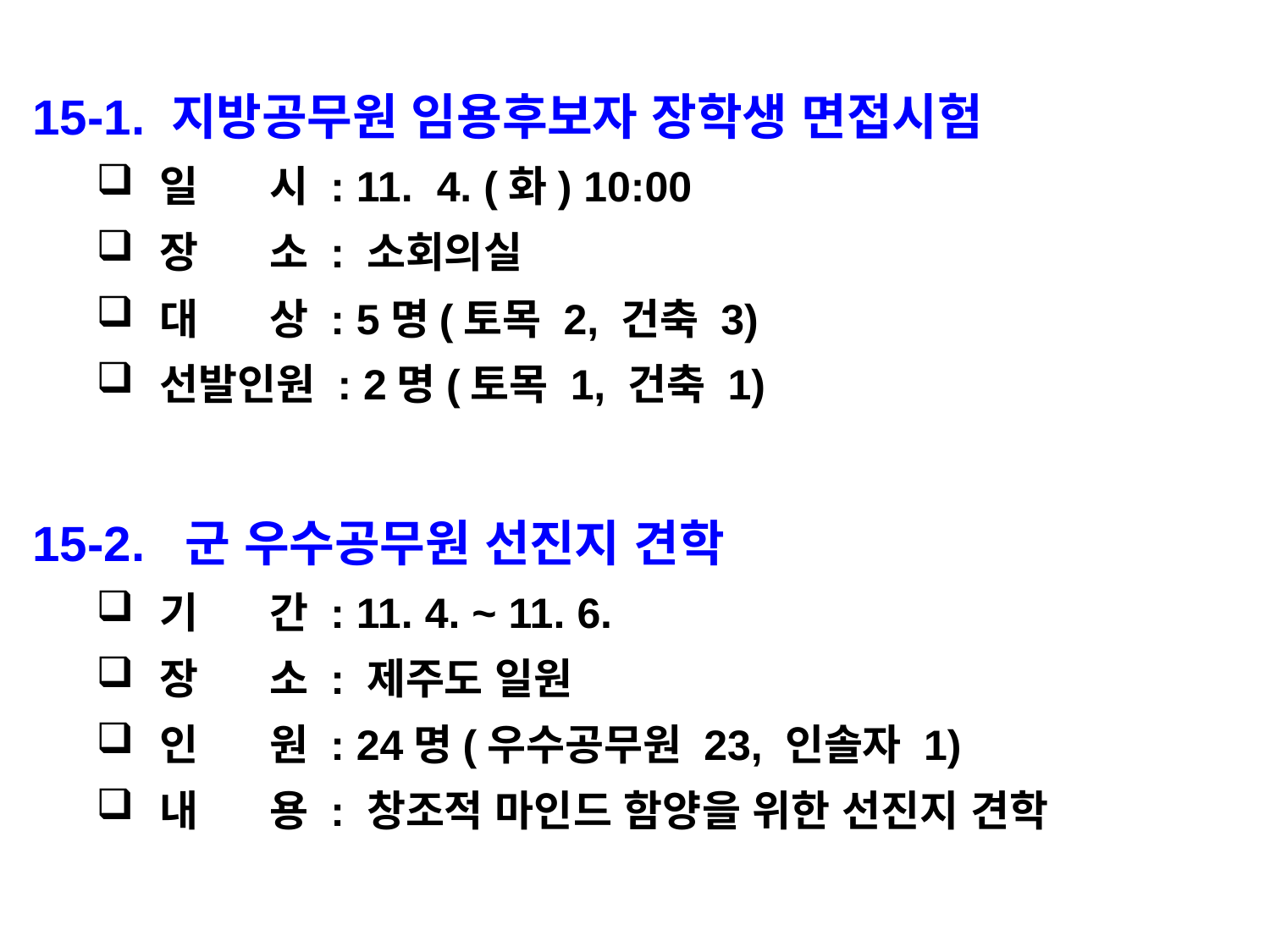

15-1. 지방공무원 임용후보자 장학생 면접시험
일      시 : 11.  4. (화) 10:00
장      소 : 소회의실
대      상 : 5명(토목 2, 건축 3)
선발인원 : 2명(토목 1, 건축 1)
15-2.  군 우수공무원 선진지 견학
기      간 : 11. 4. ~ 11. 6.
장      소 : 제주도 일원
인      원 : 24명(우수공무원 23, 인솔자 1)
내      용 : 창조적 마인드 함양을 위한 선진지 견학